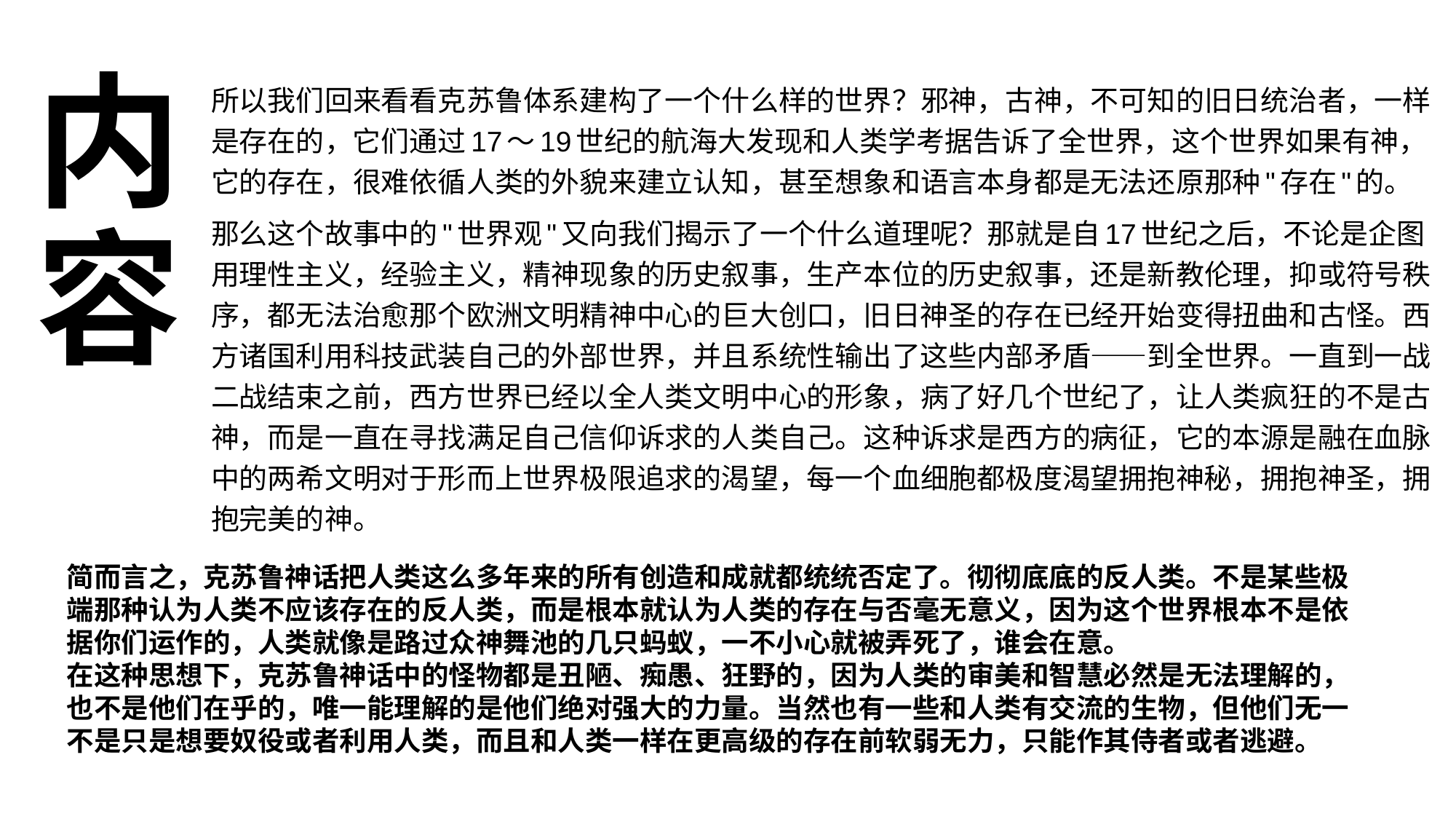

# 内 容
所以我们回来看看克苏鲁体系建构了一个什么样的世界？邪神，古神，不可知的旧日统治者，一样是存在的，它们通过17～19世纪的航海大发现和人类学考据告诉了全世界，这个世界如果有神，它的存在，很难依循人类的外貌来建立认知，甚至想象和语言本身都是无法还原那种"存在"的。
那么这个故事中的"世界观"又向我们揭示了一个什么道理呢？那就是自17世纪之后，不论是企图用理性主义，经验主义，精神现象的历史叙事，生产本位的历史叙事，还是新教伦理，抑或符号秩序，都无法治愈那个欧洲文明精神中心的巨大创口，旧日神圣的存在已经开始变得扭曲和古怪。西方诸国利用科技武装自己的外部世界，并且系统性输出了这些内部矛盾——到全世界。一直到一战二战结束之前，西方世界已经以全人类文明中心的形象，病了好几个世纪了，让人类疯狂的不是古神，而是一直在寻找满足自己信仰诉求的人类自己。这种诉求是西方的病征，它的本源是融在血脉中的两希文明对于形而上世界极限追求的渴望，每一个血细胞都极度渴望拥抱神秘，拥抱神圣，拥抱完美的神。
简而言之，克苏鲁神话把人类这么多年来的所有创造和成就都统统否定了。彻彻底底的反人类。不是某些极端那种认为人类不应该存在的反人类，而是根本就认为人类的存在与否毫无意义，因为这个世界根本不是依据你们运作的，人类就像是路过众神舞池的几只蚂蚁，一不小心就被弄死了，谁会在意。
在这种思想下，克苏鲁神话中的怪物都是丑陋、痴愚、狂野的，因为人类的审美和智慧必然是无法理解的，也不是他们在乎的，唯一能理解的是他们绝对强大的力量。当然也有一些和人类有交流的生物，但他们无一不是只是想要奴役或者利用人类，而且和人类一样在更高级的存在前软弱无力，只能作其侍者或者逃避。